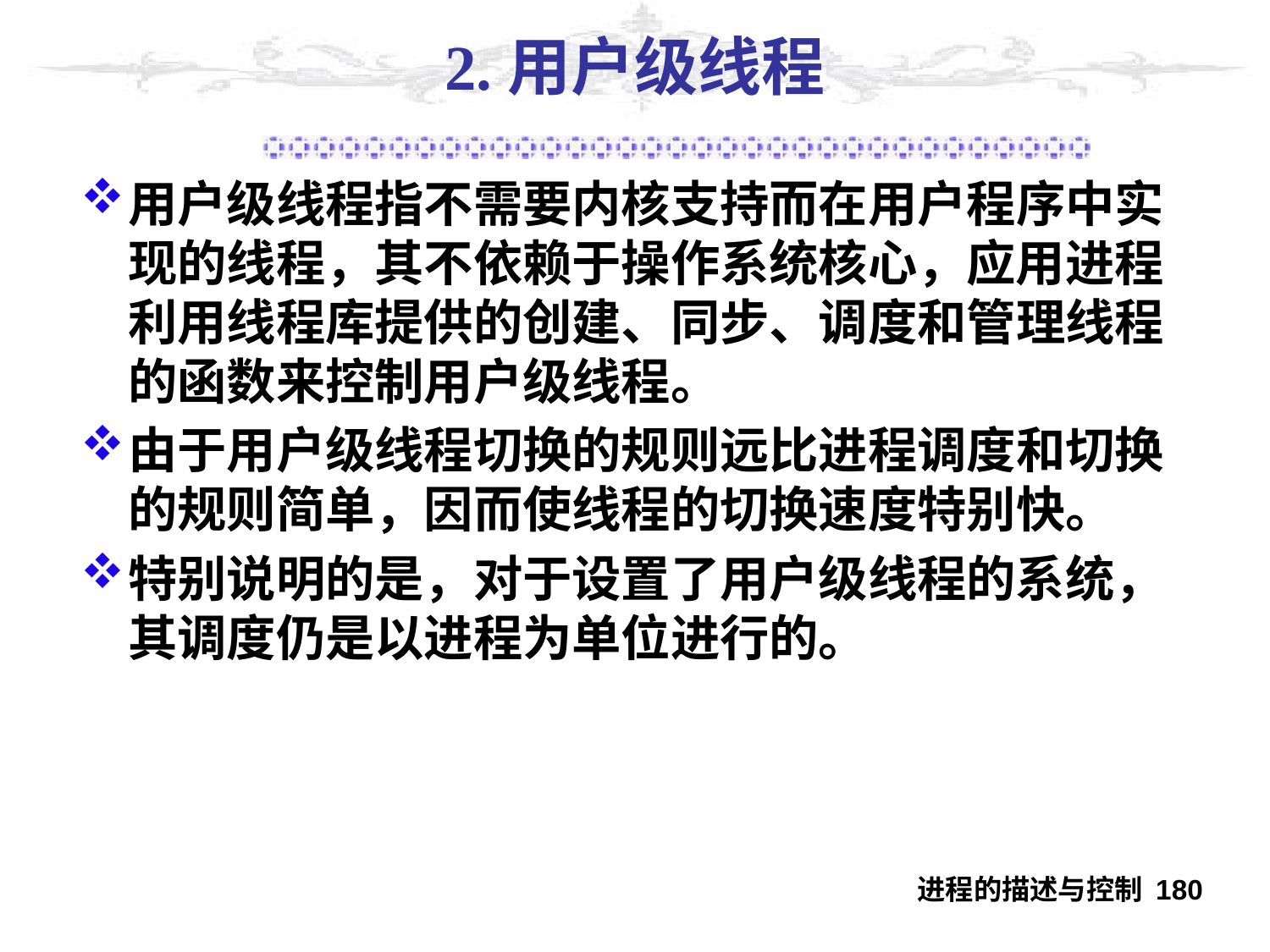

# 2.用户级线程
用户级线程指不需要内核支持而在用户程序中实现的线程，其不依赖于操作系统核心，应用进程利用线程库提供的创建、同步、调度和管理线程的函数来控制用户级线程。
由于用户级线程切换的规则远比进程调度和切换的规则简单，因而使线程的切换速度特别快。
特别说明的是，对于设置了用户级线程的系统，其调度仍是以进程为单位进行的。